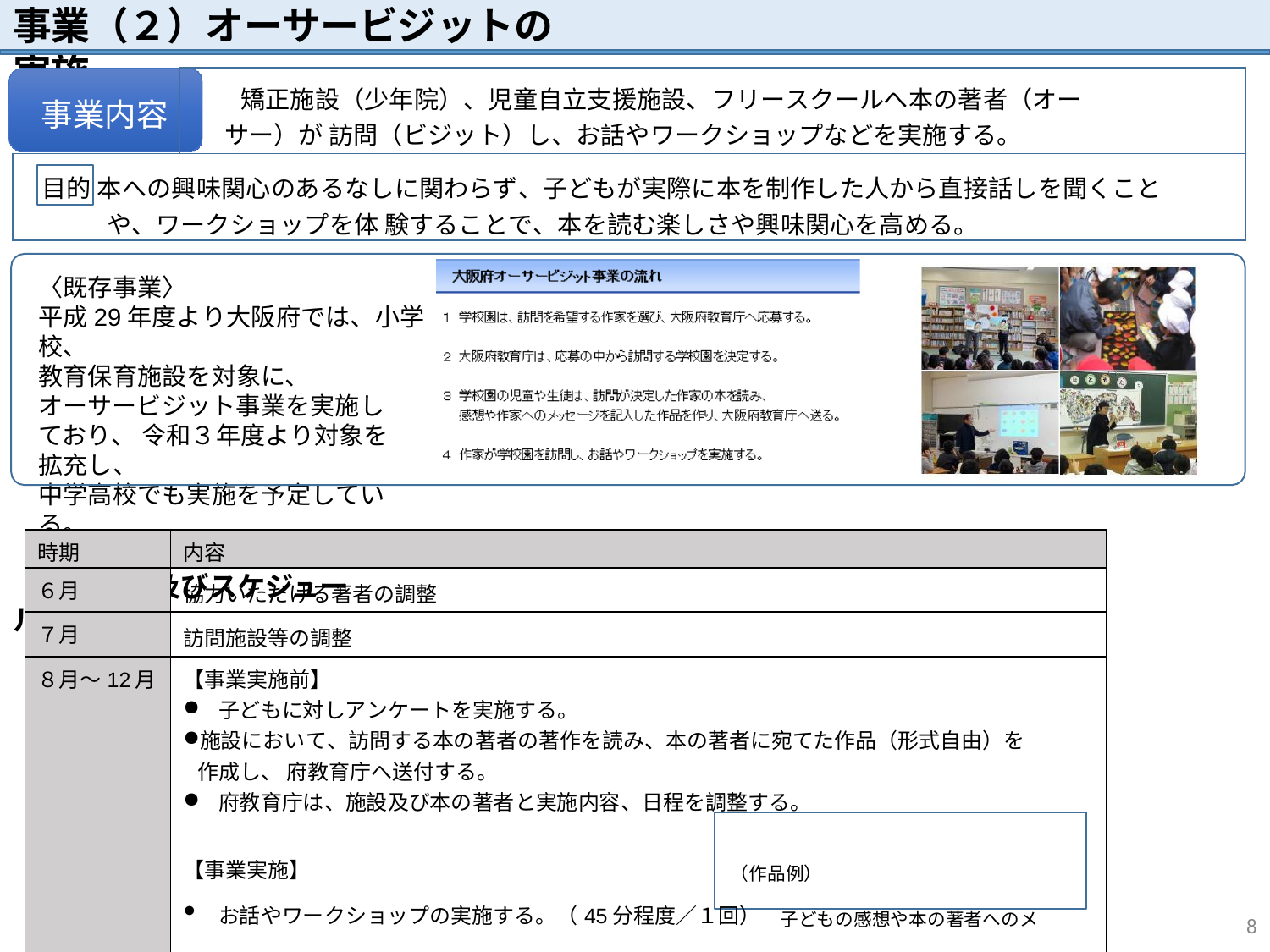

# 事業（２）オーサービジットの実施

| 事業内容 | 矯正施設（少年院）、児童自立支援施設、フリースクールへ本の著者（オーサー）が 訪問（ビジット）し、お話やワークショップなどを実施する。 |
| --- | --- |
| 目的 本への興味関心のあるなしに関わらず、子どもが実際に本を制作した人から直接話しを聞くことや、ワークショップを体 験することで、本を読む楽しさや興味関心を高める。 |  |

〈既存事業〉
平成29年度より大阪府では、小学校、
教育保育施設を対象に、
オーサービジット事業を実施しており、 令和３年度より対象を拡充し、
中学高校でも実施を予定している。

（実施方法及びスケジュール）
| 時期 | 内容 |
| --- | --- |
| ６月 | 協力いただける著者の調整 |
| ７月 | 訪問施設等の調整 |
| ８月～12月 | 【事業実施前】 子どもに対しアンケートを実施する。 施設において、訪問する本の著者の著作を読み、本の著者に宛てた作品（形式自由）を作成し、 府教育庁へ送付する。 府教育庁は、施設及び本の著者と実施内容、日程を調整する。 【事業実施】 （作品例） お話やワークショップの実施する。（45分程度／１回） 子どもの感想や本の著者へのメッセージ等 を描いた画用紙、色紙など 【事業実施後】 子ども、施設職員に対しアンケートを実施する。 |

8